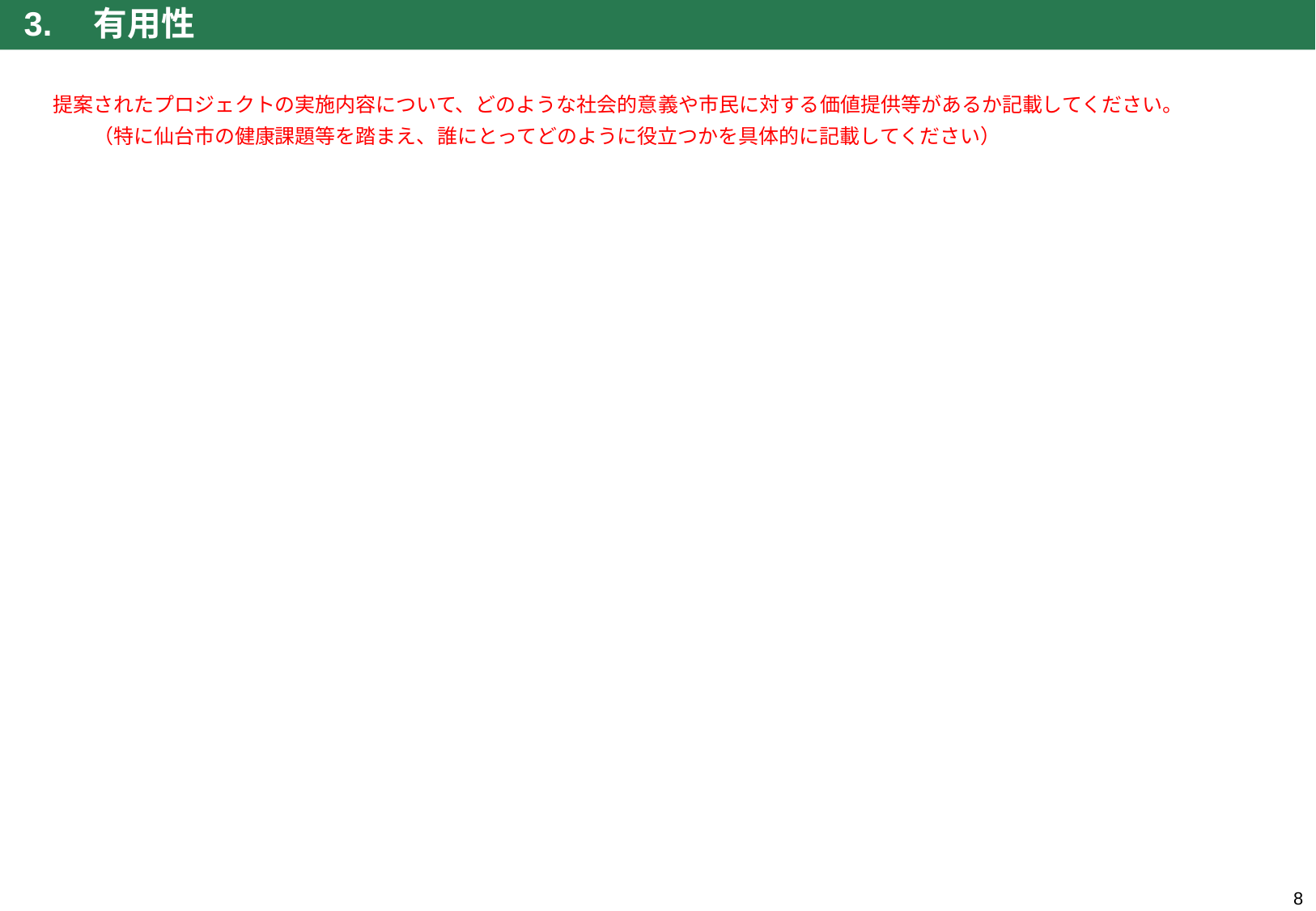

# 3.　有用性
提案されたプロジェクトの実施内容について、どのような社会的意義や市民に対する価値提供等があるか記載してください。
　　（特に仙台市の健康課題等を踏まえ、誰にとってどのように役立つかを具体的に記載してください）
8